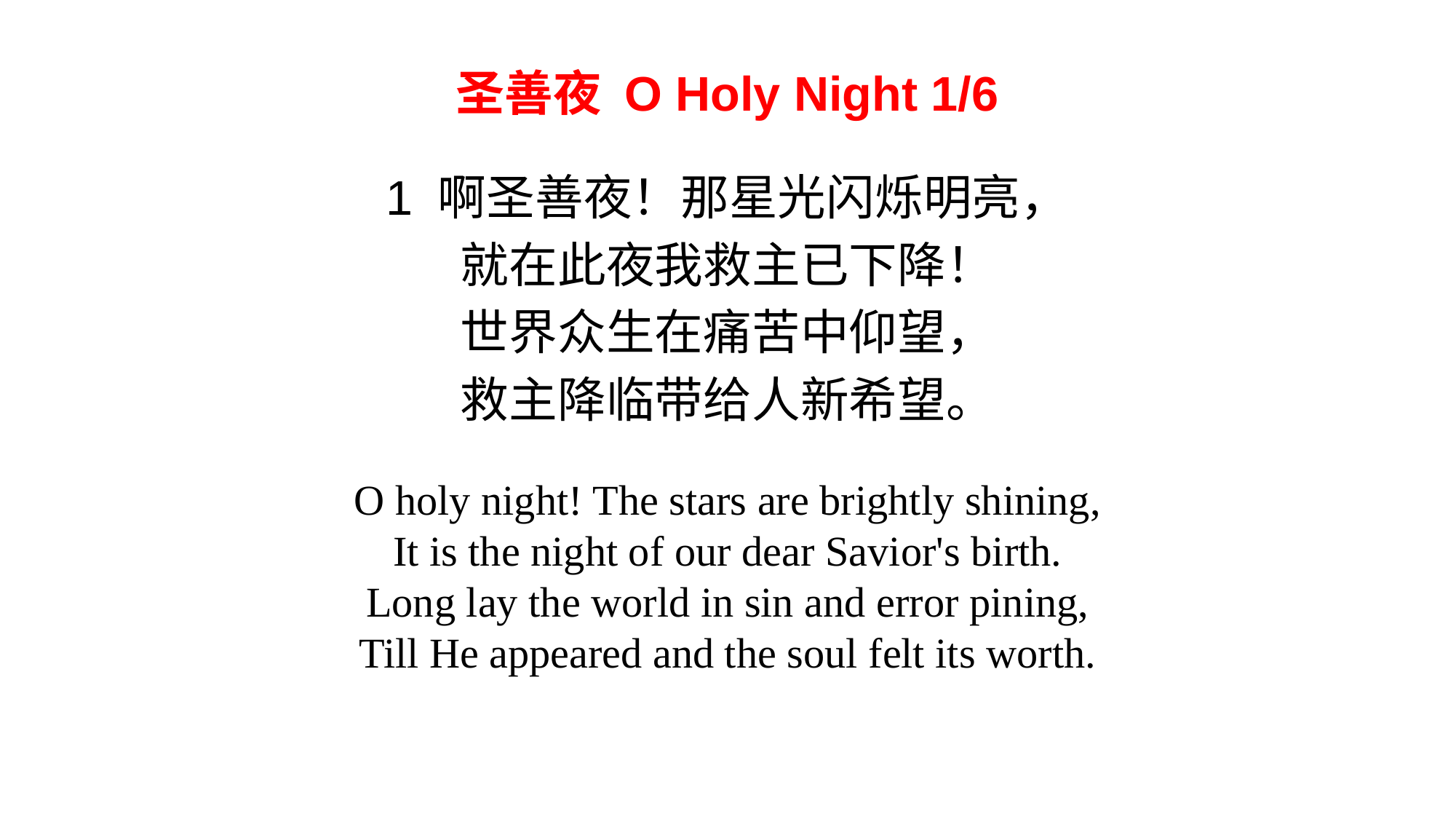

# 圣善夜 O Holy Night 1/6
1 啊圣善夜！那星光闪烁明亮，
就在此夜我救主已下降！
世界众生在痛苦中仰望，
救主降临带给人新希望。

O holy night! The stars are brightly shining,
It is the night of our dear Savior's birth.
Long lay the world in sin and error pining,
Till He appeared and the soul felt its worth.